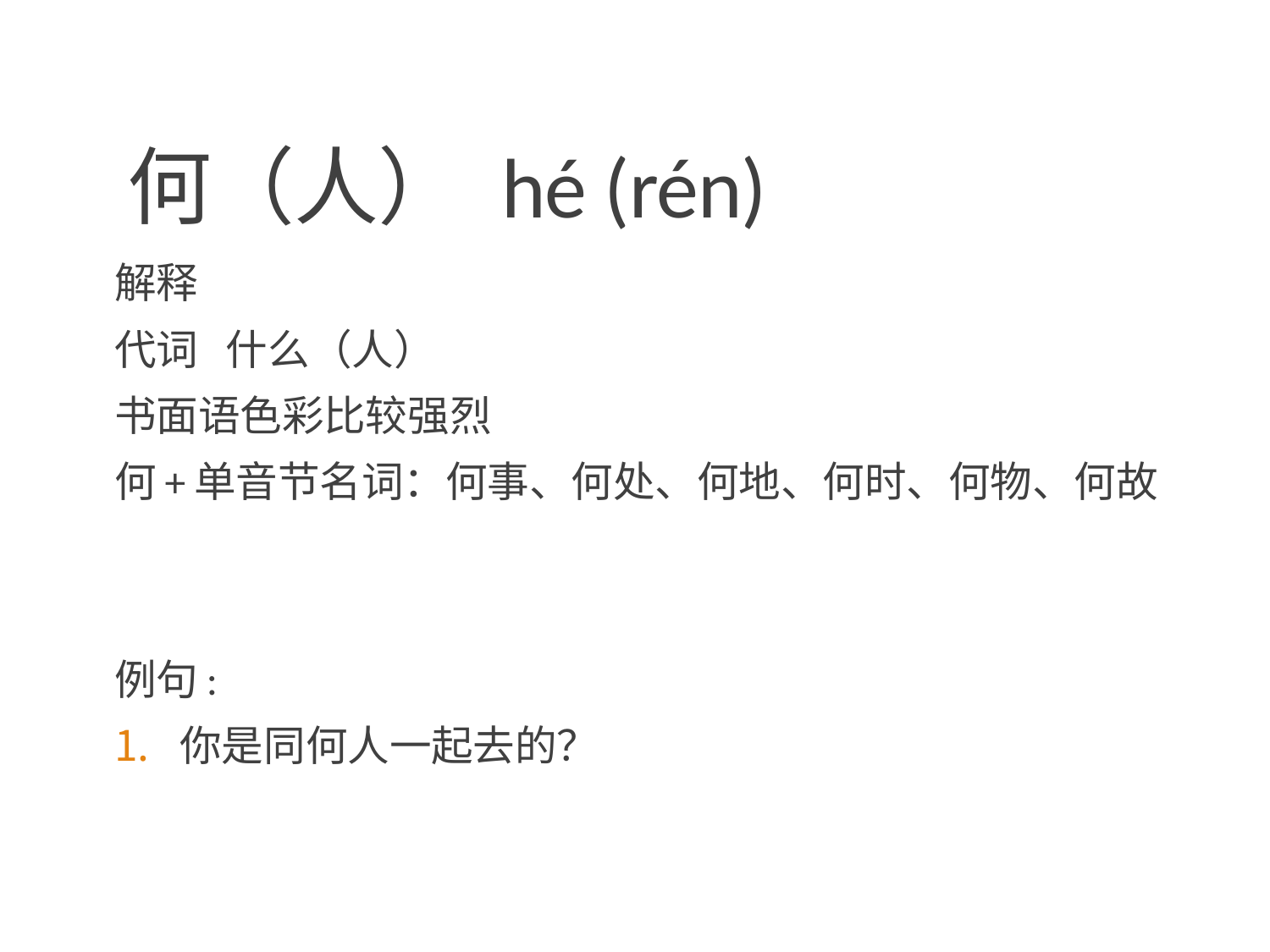

# 何（人） hé (rén)
解释
代词   什么（人）
书面语色彩比较强烈
何+单音节名词：何事、何处、何地、何时、何物、何故

例句:
你是同何人一起去的？